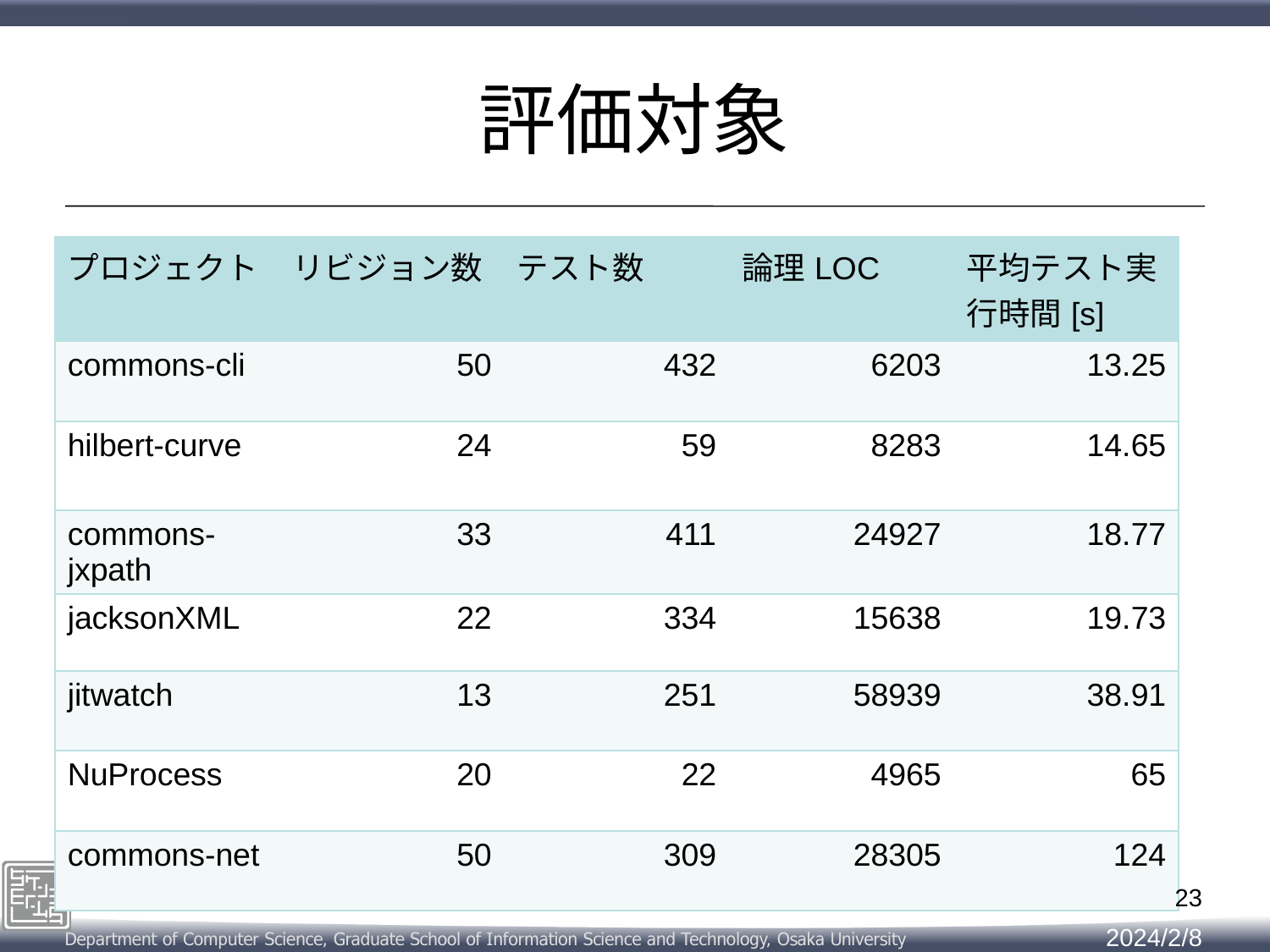

# 評価対象
| プロジェクト | リビジョン数 | テスト数 | 論理LOC | 平均テスト実行時間[s] |
| --- | --- | --- | --- | --- |
| commons-cli | 50 | 432 | 6203 | 13.25 |
| hilbert-curve | 24 | 59 | 8283 | 14.65 |
| commons-jxpath | 33 | 411 | 24927 | 18.77 |
| jacksonXML | 22 | 334 | 15638 | 19.73 |
| jitwatch | 13 | 251 | 58939 | 38.91 |
| NuProcess | 20 | 22 | 4965 | 65 |
| commons-net | 50 | 309 | 28305 | 124 |
23
2024/2/8